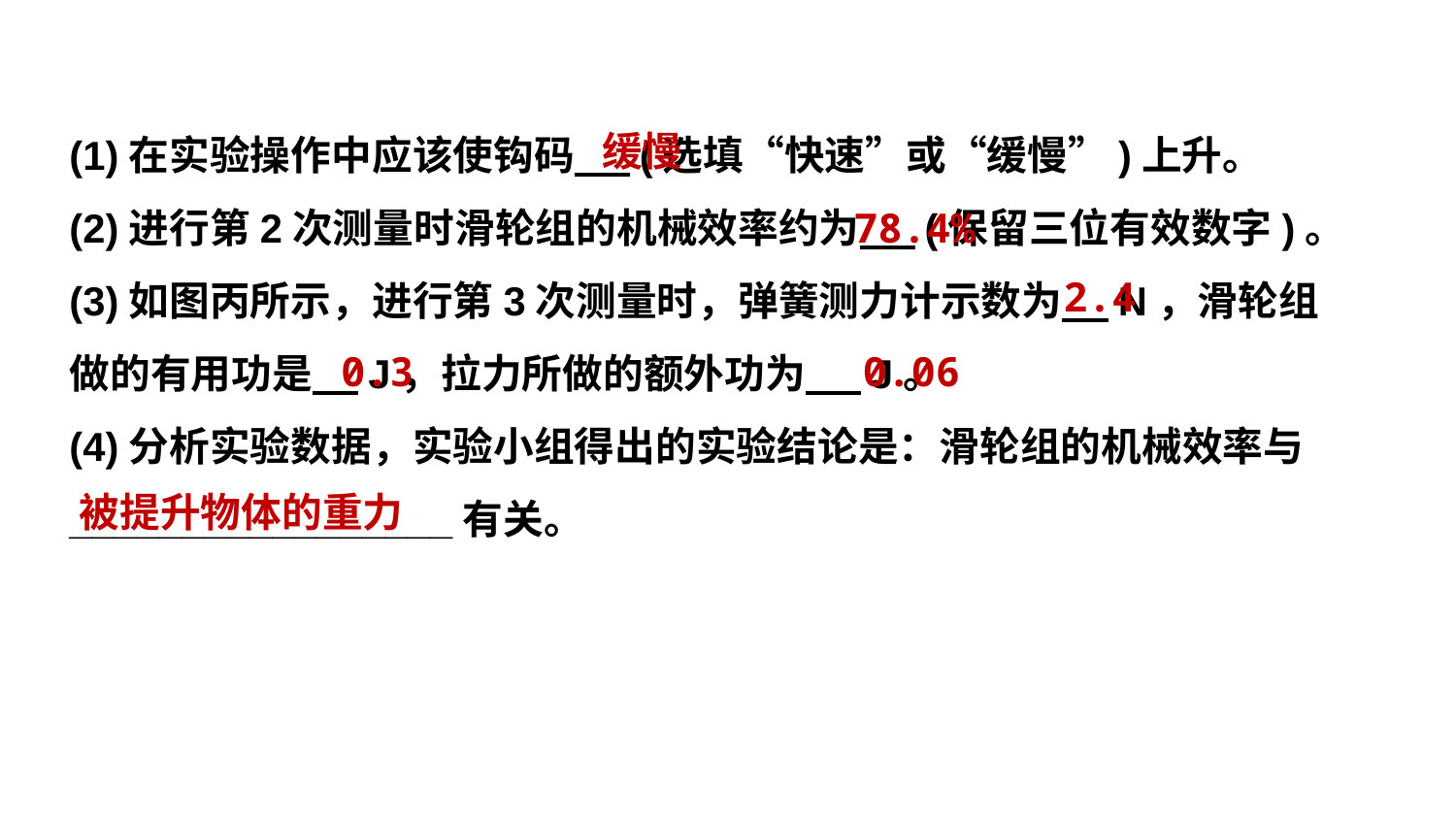

缓慢
(1)在实验操作中应该使钩码      (选填“快速”或“缓慢”)上升。
(2)进行第2次测量时滑轮组的机械效率约为      (保留三位有效数字)。
(3)如图丙所示，进行第3次测量时，弹簧测力计示数为     N，滑轮组
做的有用功是     J，拉力所做的额外功为      J。
(4)分析实验数据，实验小组得出的实验结论是：滑轮组的机械效率与
_________________有关。
78.4%
2.4
0.3
0.06
被提升物体的重力